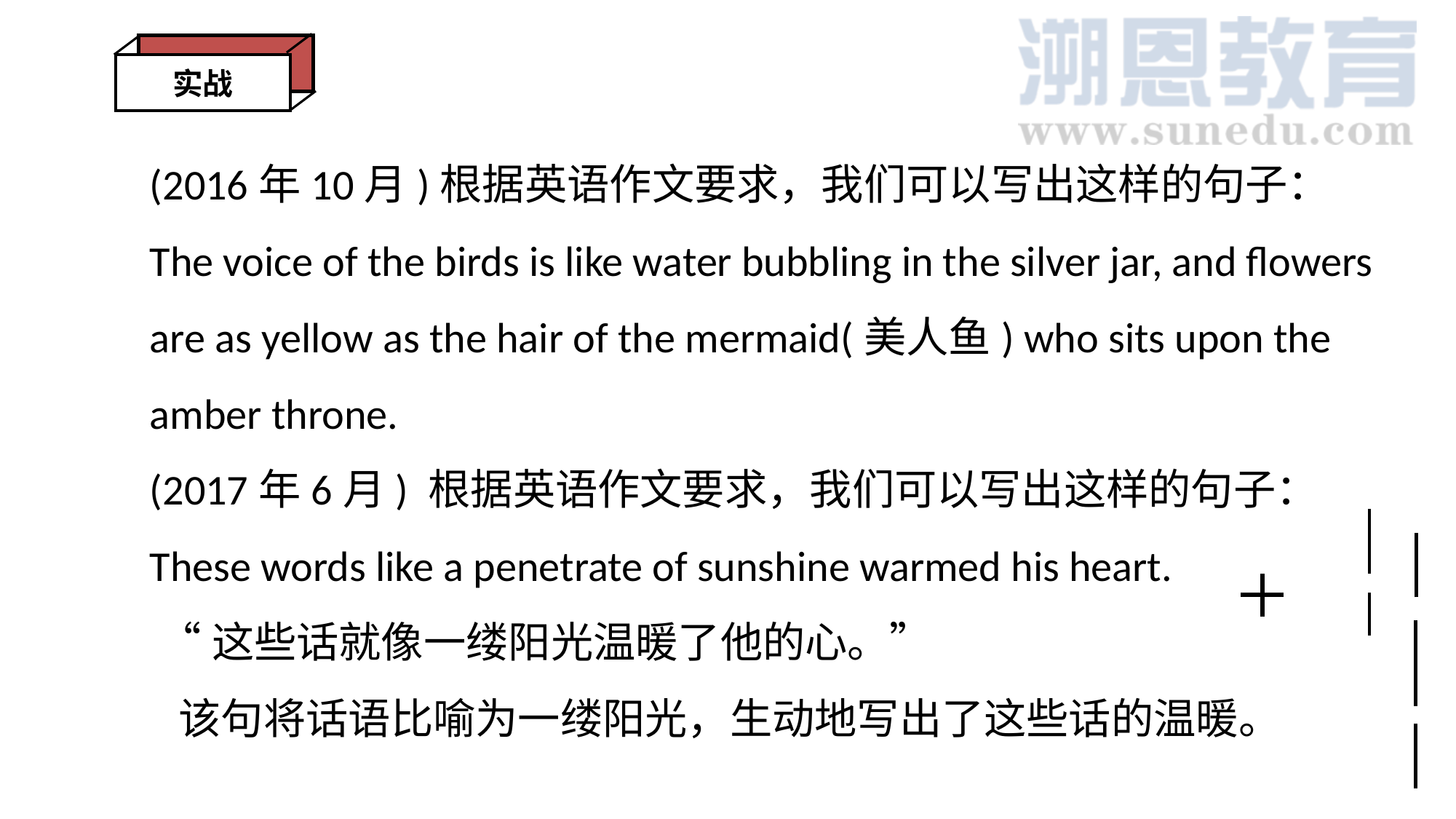

实战
(2016年10月)根据英语作文要求，我们可以写出这样的句子：
The voice of the birds is like water bubbling in the silver jar, and flowers are as yellow as the hair of the mermaid(美人鱼) who sits upon the amber throne.
(2017年6月) 根据英语作文要求，我们可以写出这样的句子：
These words like a penetrate of sunshine warmed his heart.
 “这些话就像一缕阳光温暖了他的心。”
  该句将话语比喻为一缕阳光，生动地写出了这些话的温暖。